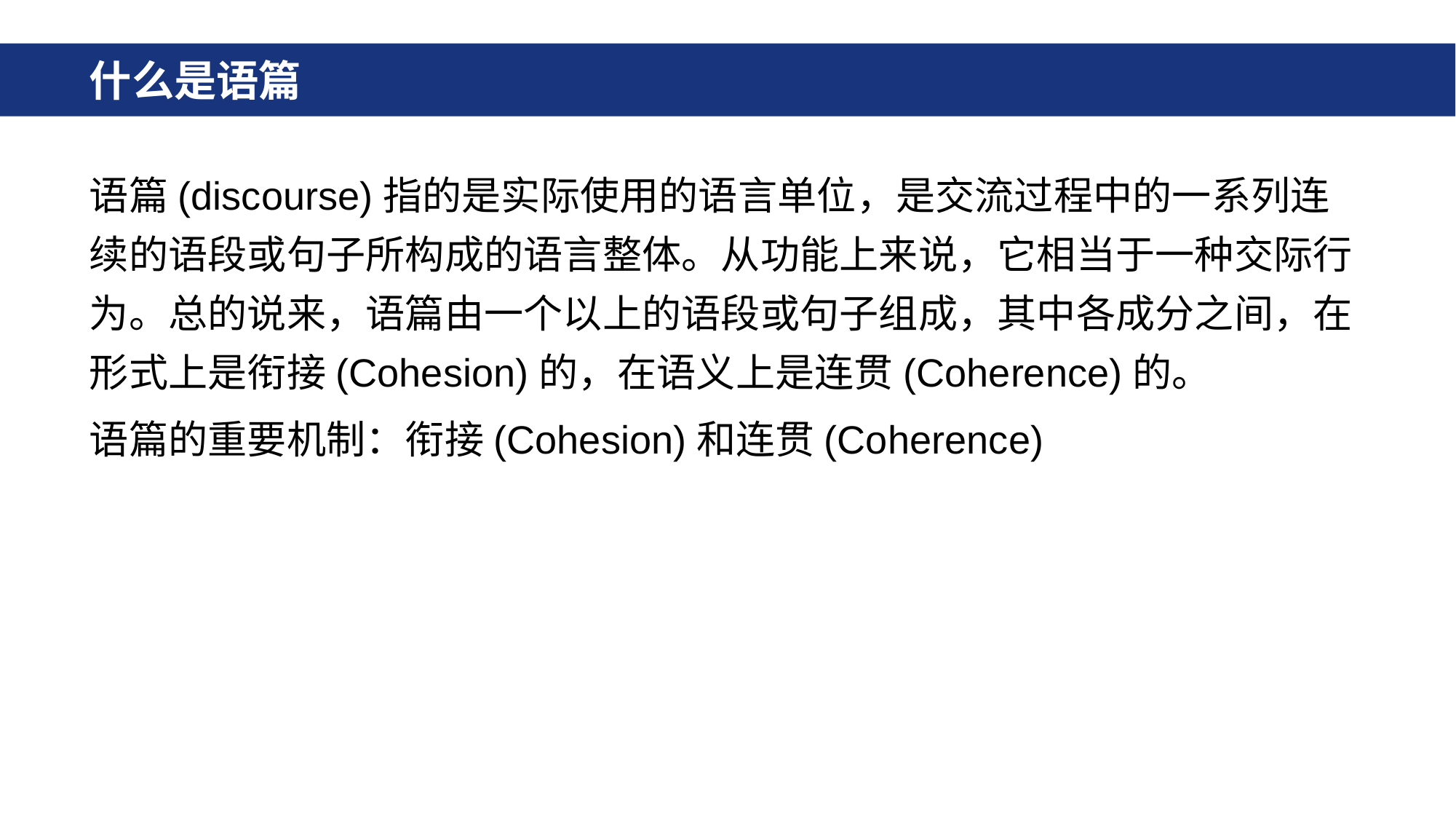

# 什么是语篇
语篇(discourse)指的是实际使用的语言单位，是交流过程中的一系列连续的语段或句子所构成的语言整体。从功能上来说，它相当于一种交际行为。总的说来，语篇由一个以上的语段或句子组成，其中各成分之间，在形式上是衔接(Cohesion)的，在语义上是连贯(Coherence)的。
语篇的重要机制：衔接(Cohesion)和连贯(Coherence)